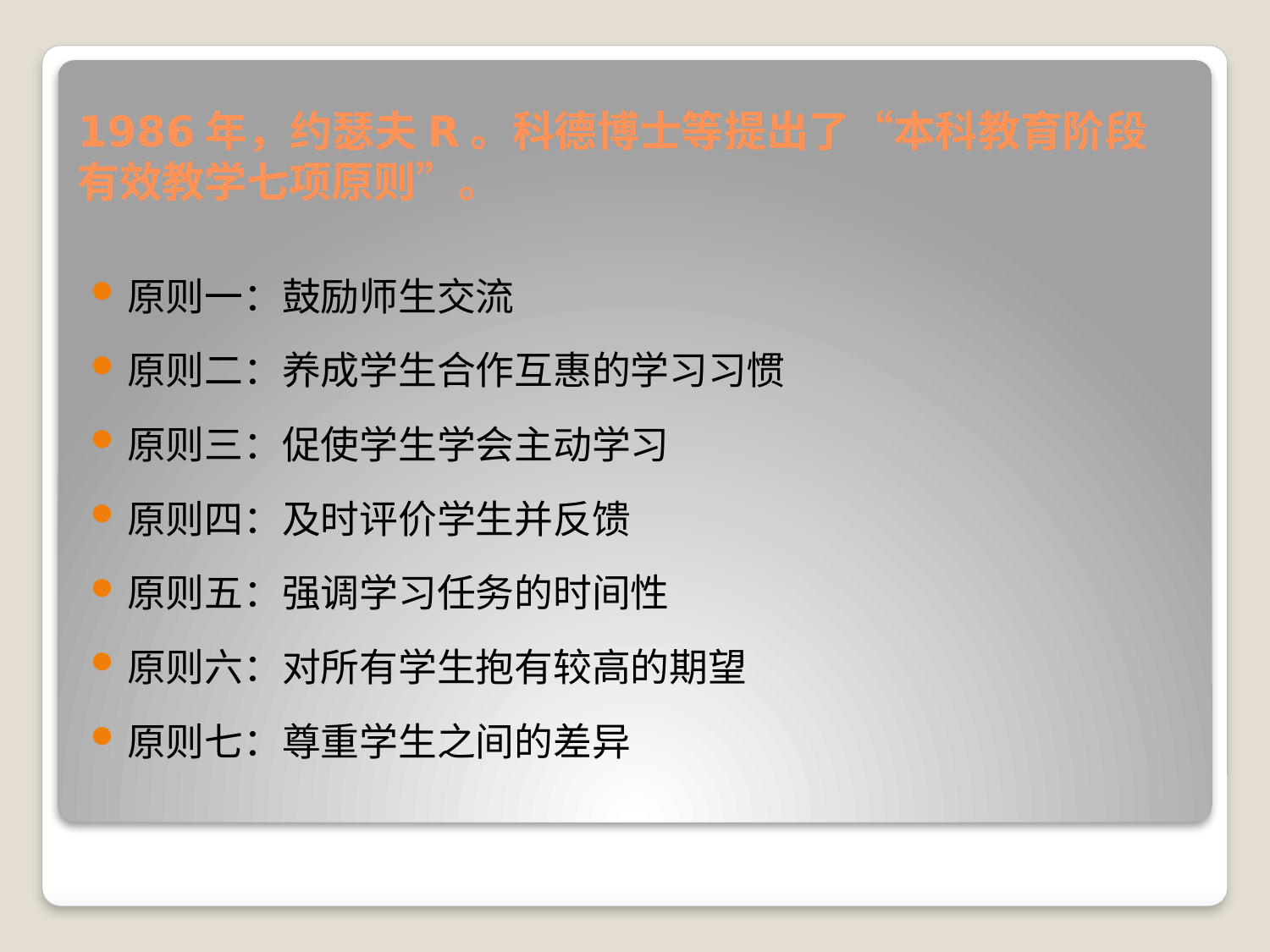

# 1986年，约瑟夫R。科德博士等提出了“本科教育阶段有效教学七项原则”。
原则一：鼓励师生交流
原则二：养成学生合作互惠的学习习惯
原则三：促使学生学会主动学习
原则四：及时评价学生并反馈
原则五：强调学习任务的时间性
原则六：对所有学生抱有较高的期望
原则七：尊重学生之间的差异